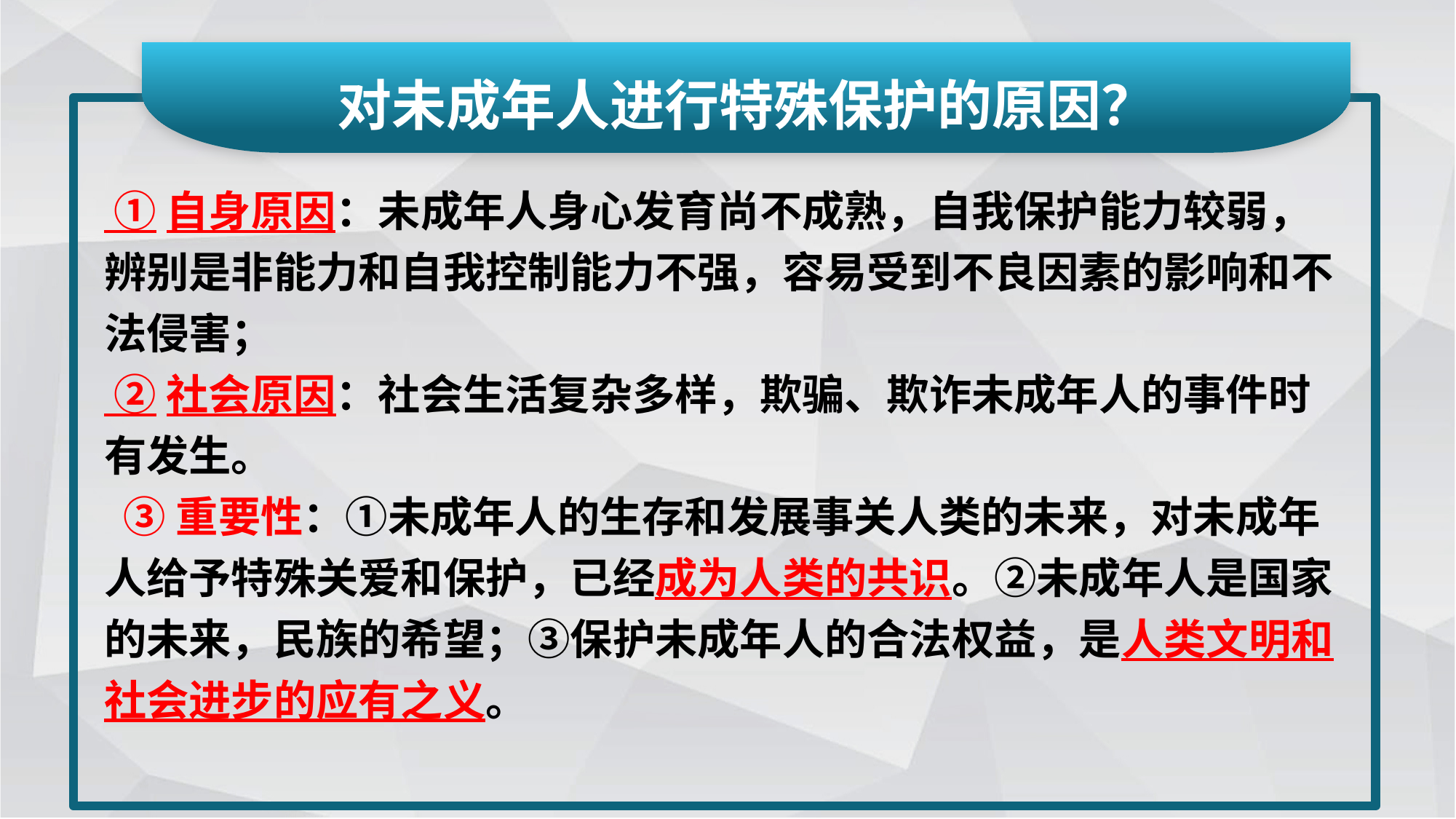

对未成年人进行特殊保护的原因？

 ①自身原因：未成年人身心发育尚不成熟，自我保护能力较弱，辨别是非能力和自我控制能力不强，容易受到不良因素的影响和不法侵害；
 ②社会原因：社会生活复杂多样，欺骗、欺诈未成年人的事件时有发生。
  ③重要性：①未成年人的生存和发展事关人类的未来，对未成年人给予特殊关爱和保护，已经成为人类的共识。②未成年人是国家的未来，民族的希望；③保护未成年人的合法权益，是人类文明和社会进步的应有之义。